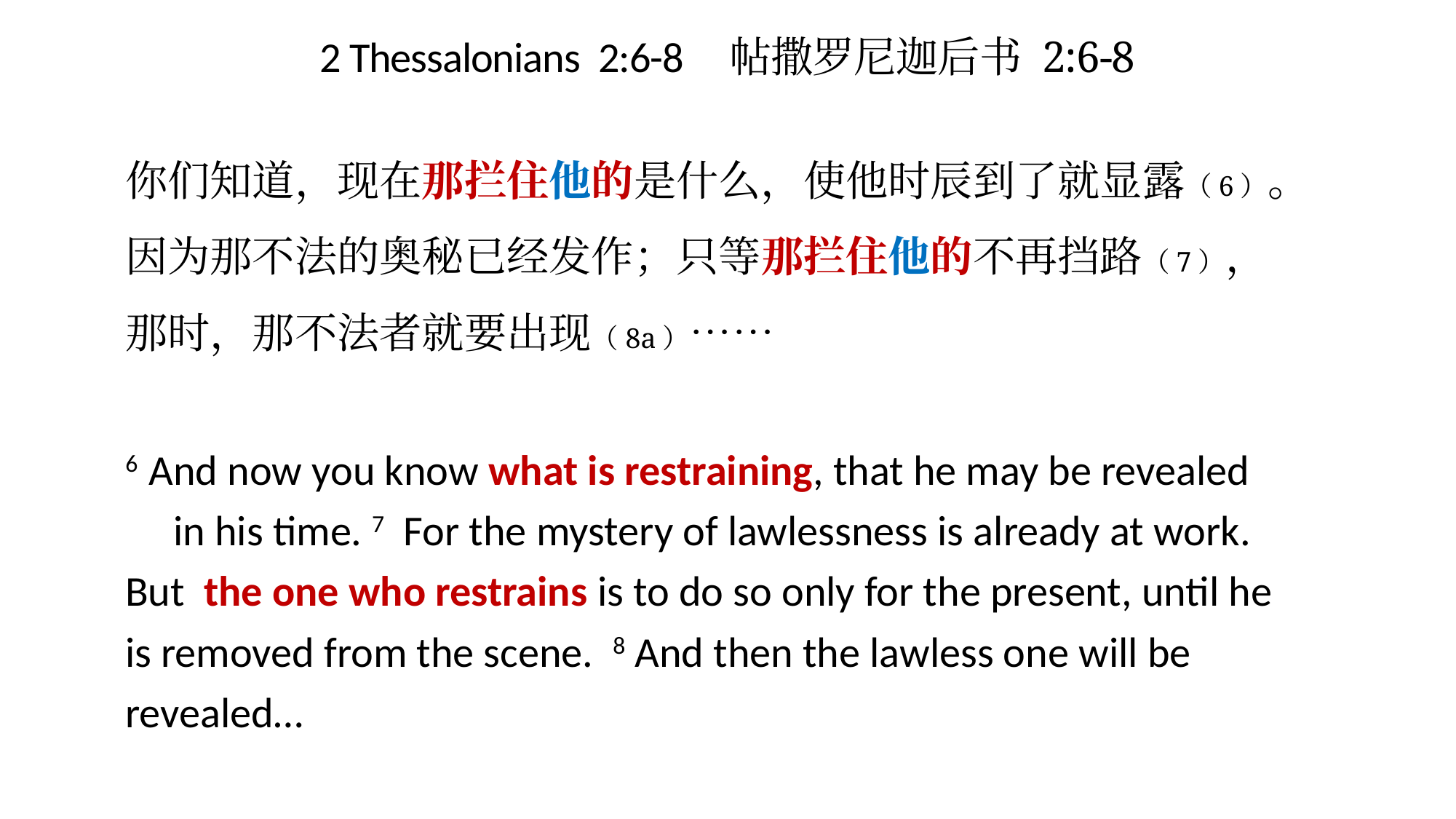

# 2 Thessalonians  2:6-8    帖撒罗尼迦后书 2:6-8
你们知道，现在那拦住他的是什么，使他时辰到了就显露（6）。因为那不法的奥秘已经发作；只等那拦住他的不再挡路（7），那时，那不法者就要出现（8a）……

6  And now you know what is restraining, that he may be revealed         in his time. 7  For the mystery of lawlessness is already at work.  But  the one who restrains is to do so only for the present, until he is removed from the scene.  8 And then the lawless one will be revealed…